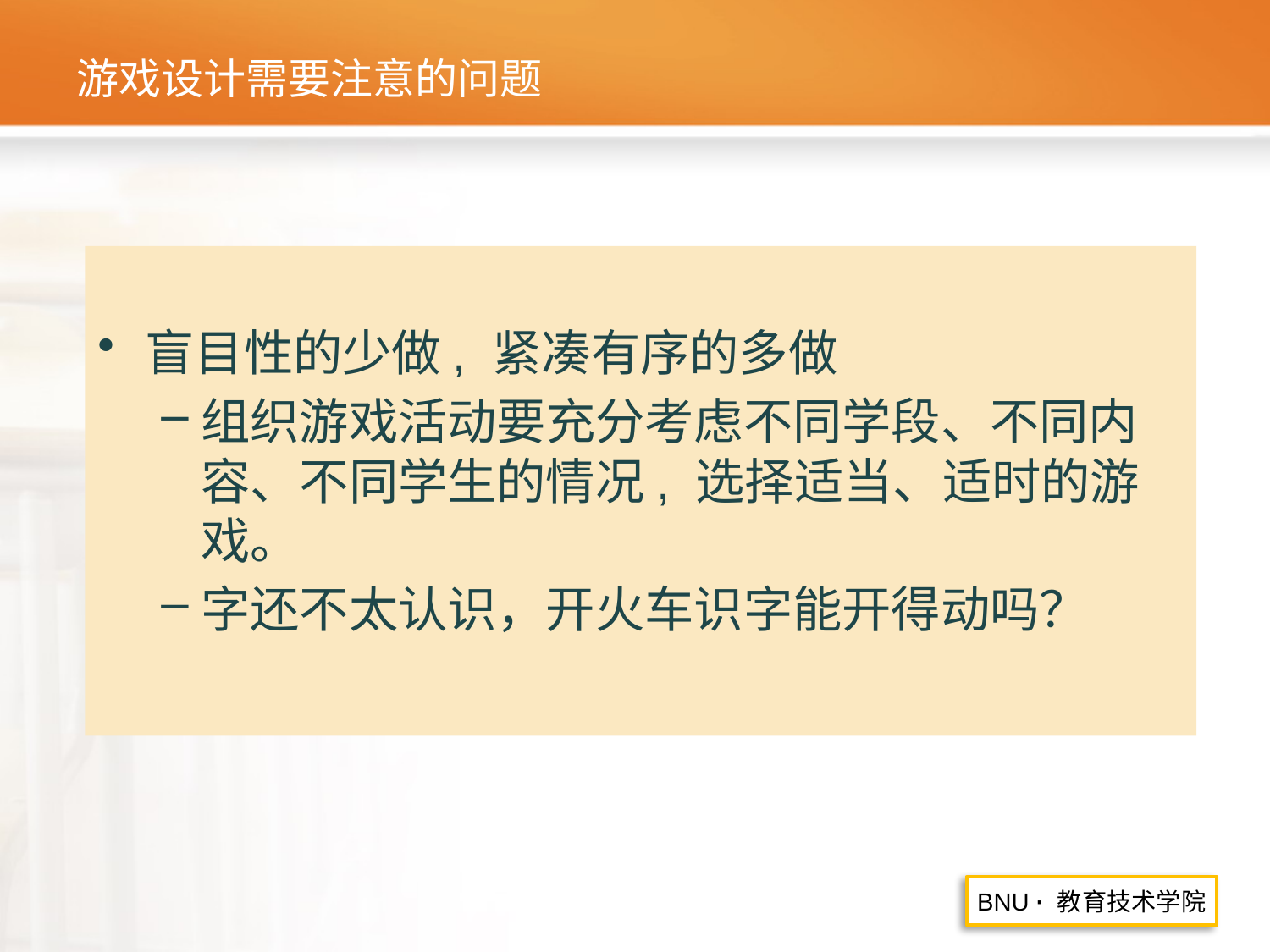

# 游戏设计需要注意的问题

盲目性的少做, 紧凑有序的多做
组织游戏活动要充分考虑不同学段、不同内容、不同学生的情况, 选择适当、适时的游戏。
字还不太认识，开火车识字能开得动吗？